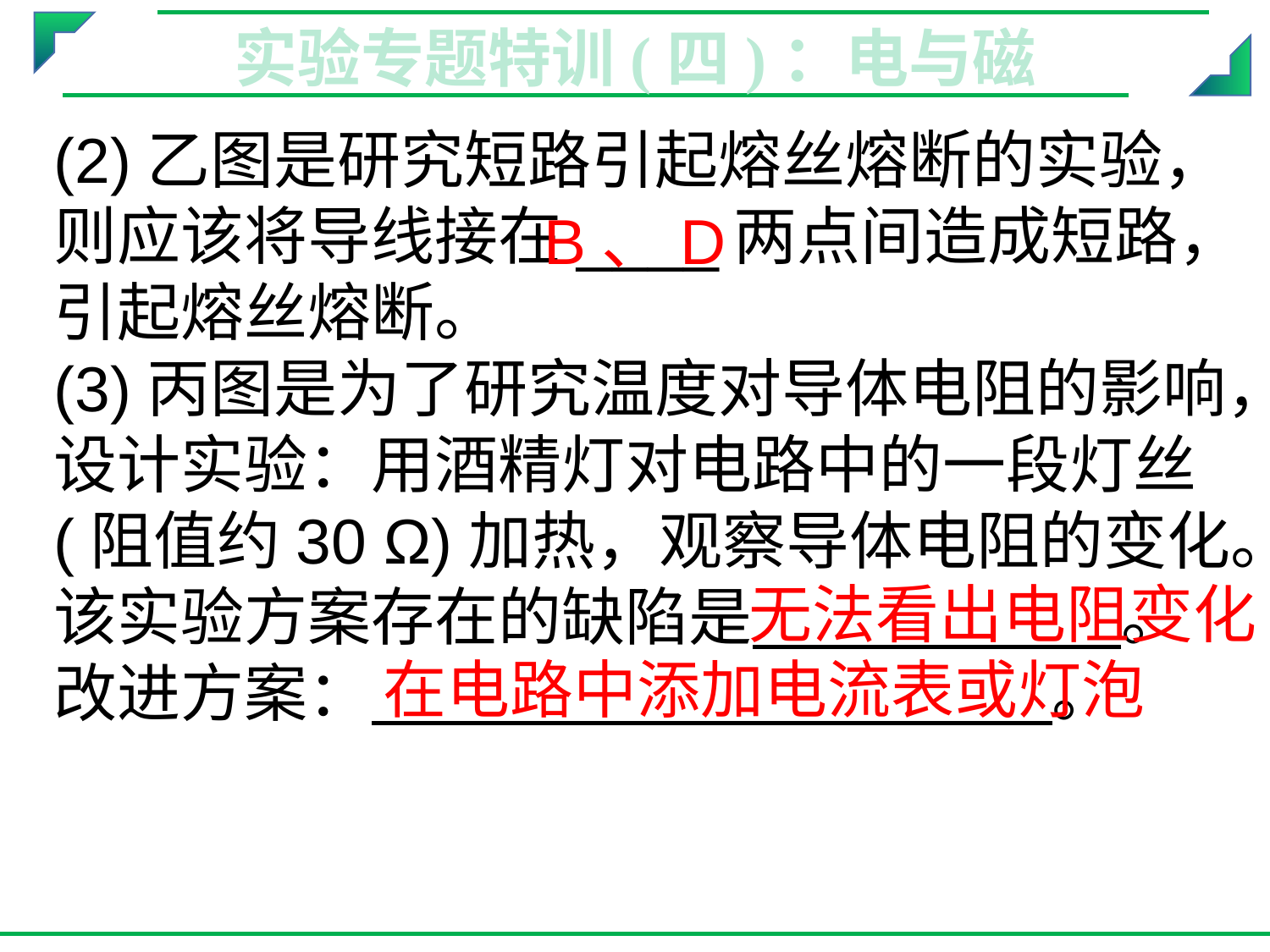

实验专题特训(四)：电与磁
(2)乙图是研究短路引起熔丝熔断的实验，则应该将导线接在____两点间造成短路，引起熔丝熔断。
(3)丙图是为了研究温度对导体电阻的影响，设计实验：用酒精灯对电路中的一段灯丝(阻值约30 Ω)加热，观察导体电阻的变化。该实验方案存在的缺陷是                          。改进方案：                                                。
B、D
无法看出电阻变化
在电路中添加电流表或灯泡